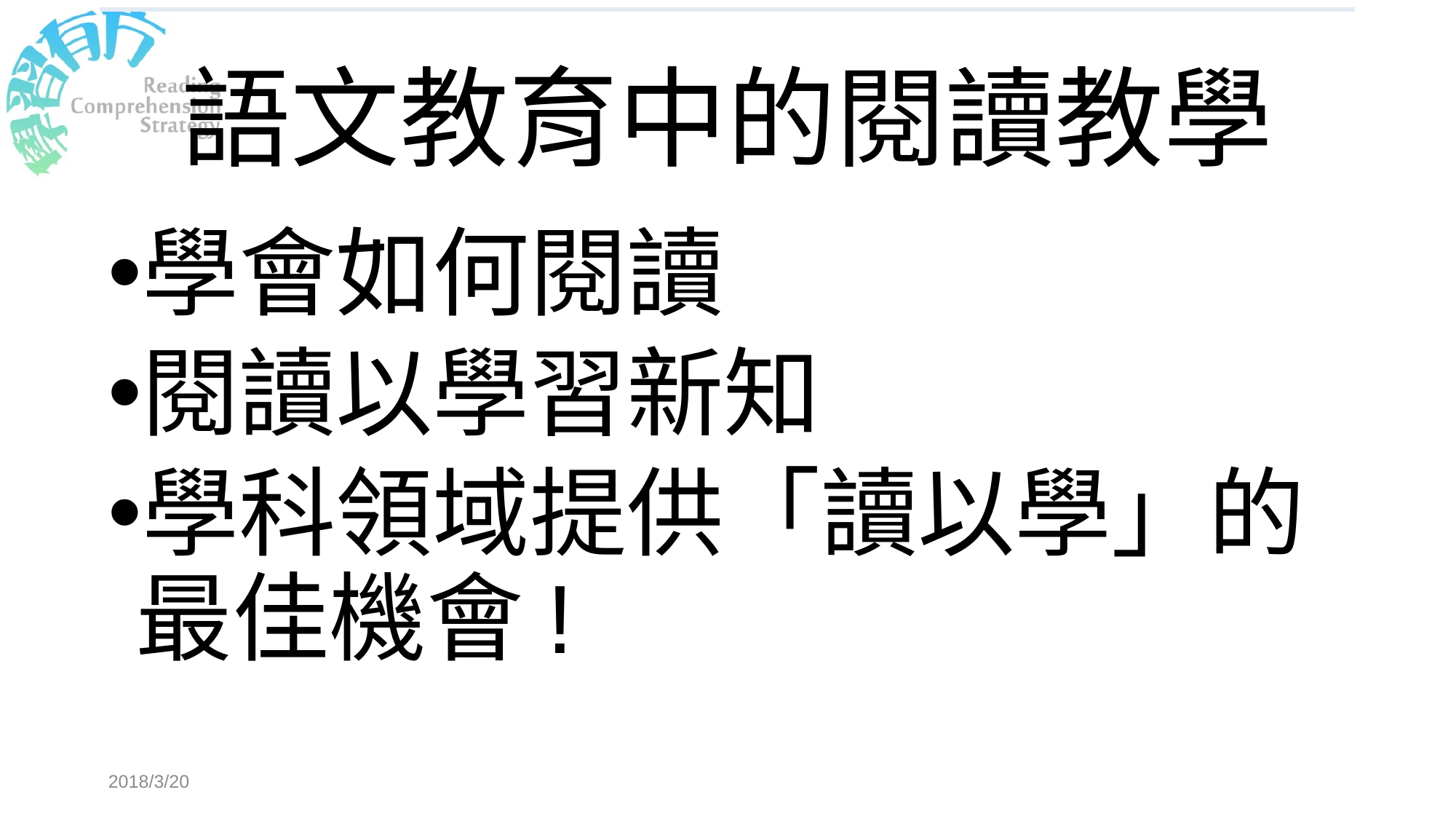

# 語文教育中的閱讀教學
學會如何閱讀
閱讀以學習新知
學科領域提供「讀以學」的最佳機會!
2018/3/20